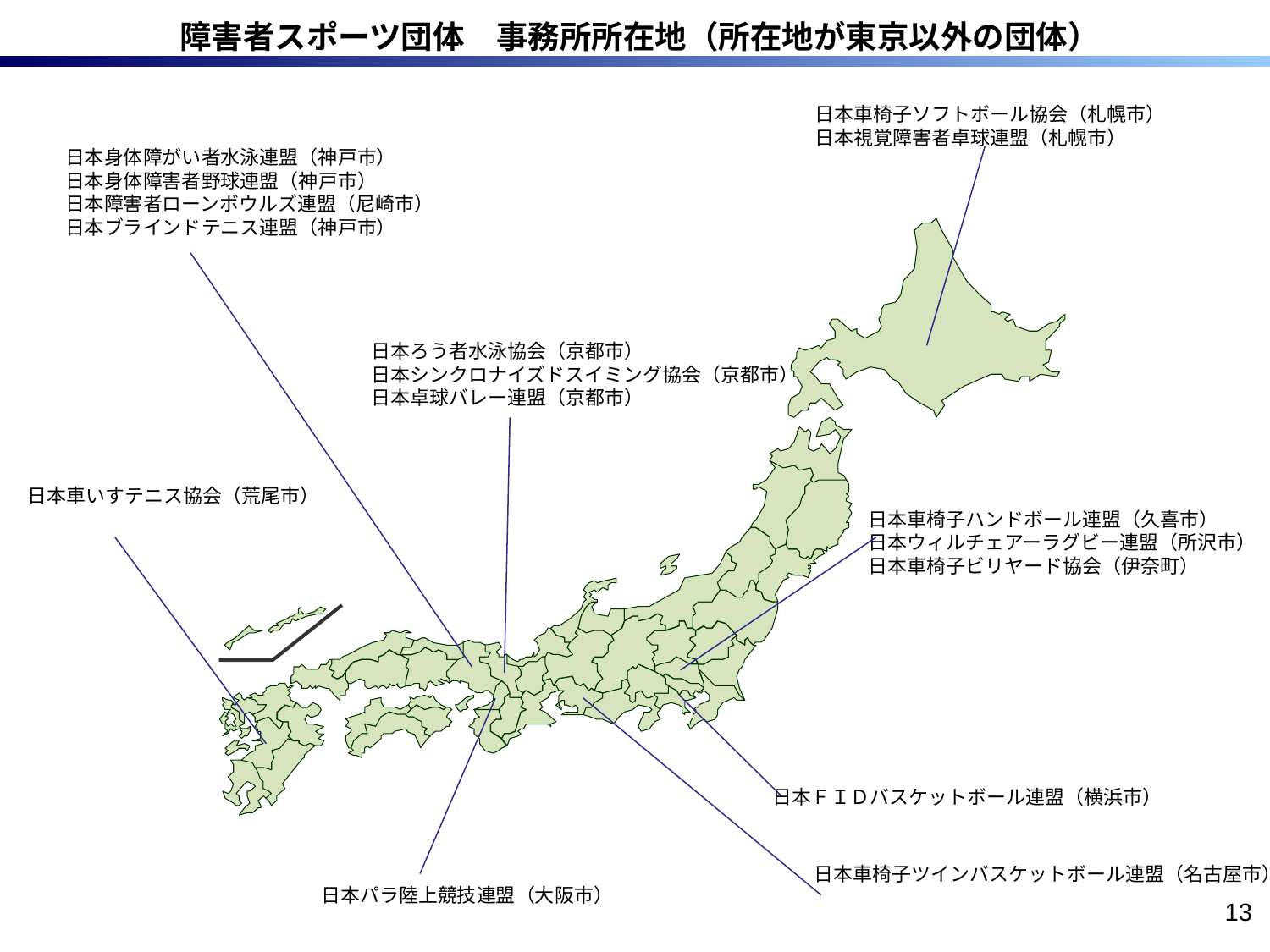

障害者スポーツ団体　事務所所在地（所在地が東京以外の団体）

日本車椅子ソフトボール協会（札幌市）
日本視覚障害者卓球連盟（札幌市）
日本身体障がい者水泳連盟（神戸市）
日本身体障害者野球連盟（神戸市）
日本障害者ローンボウルズ連盟（尼崎市）
日本ブラインドテニス連盟（神戸市）

日本ろう者水泳協会（京都市）
日本シンクロナイズドスイミング協会（京都市）
日本卓球バレー連盟（京都市）
日本車いすテニス協会（荒尾市）
日本車椅子ハンドボール連盟（久喜市）
日本ウィルチェアーラグビー連盟（所沢市）
日本車椅子ビリヤード協会（伊奈町）
日本ＦＩＤバスケットボール連盟（横浜市）
日本車椅子ツインバスケットボール連盟（名古屋市）
日本パラ陸上競技連盟（大阪市）
13